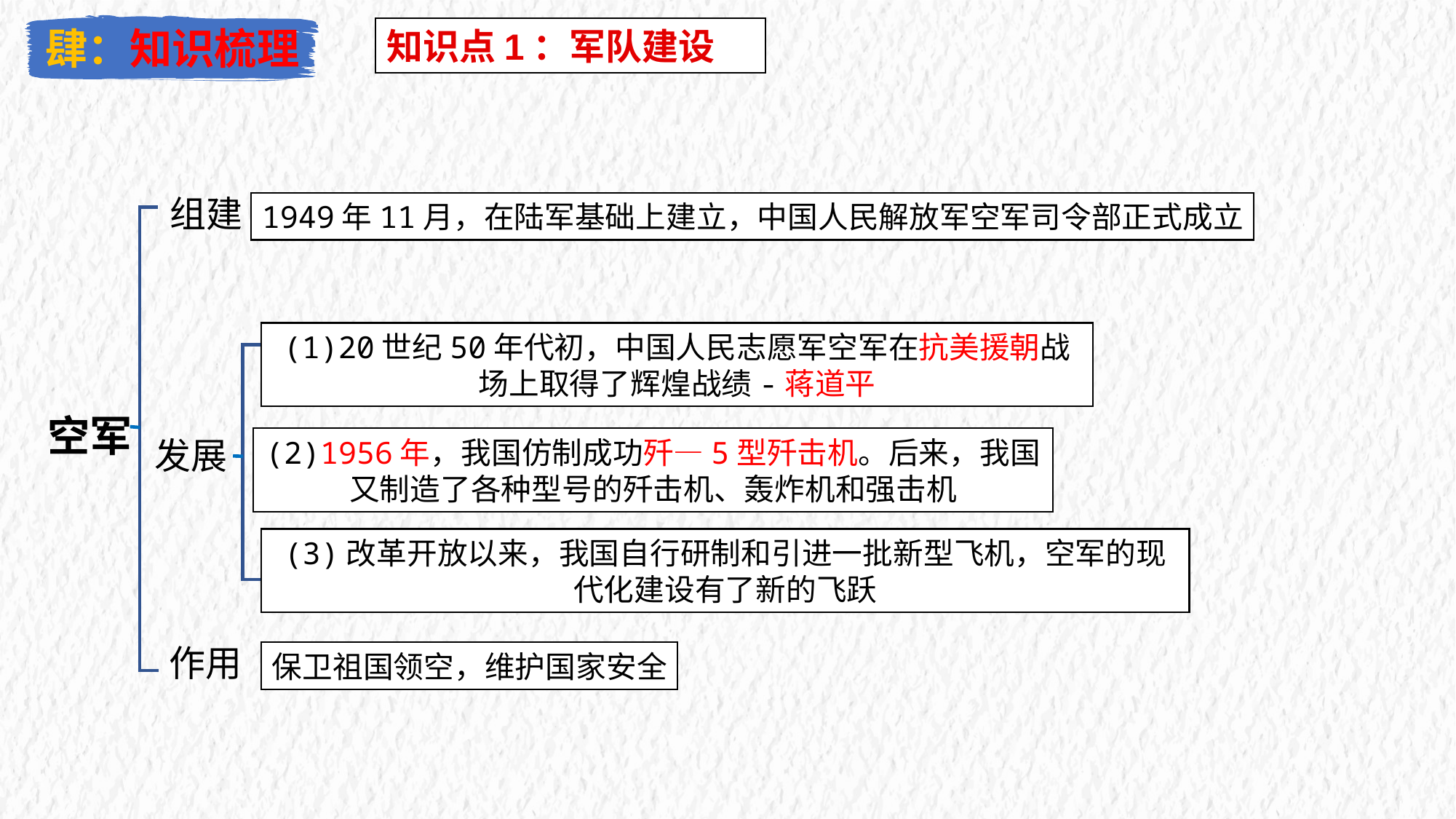

肆：知识梳理
知识点1：军队建设
组建
1949年11月，在陆军基础上建立，中国人民解放军空军司令部正式成立

(1)20世纪50年代初，中国人民志愿军空军在抗美援朝战场上取得了辉煌战绩-蒋道平

空军
发展
(2)1956年，我国仿制成功歼—5型歼击机。后来，我国又制造了各种型号的歼击机、轰炸机和强击机
(3)改革开放以来，我国自行研制和引进一批新型飞机，空军的现代化建设有了新的飞跃
作用
保卫祖国领空，维护国家安全